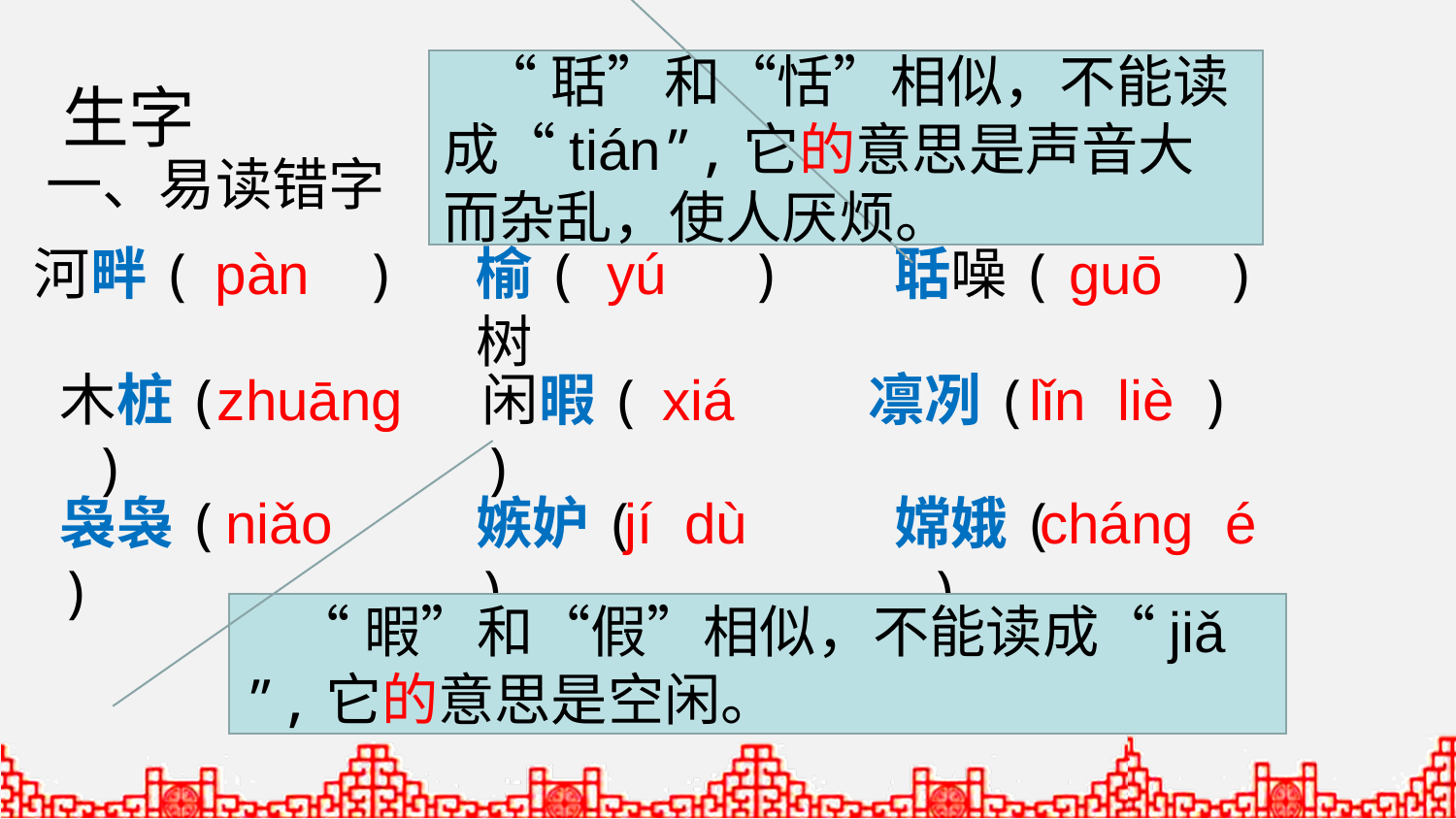

“聒”和“恬”相似，不能读成“tián”,它的意思是声音大而杂乱，使人厌烦。
生字
一、易读错字
河畔(     )
榆(     )树
聒噪(     )
pàn
yú
guō
木桩(       )
zhuāng
闲暇(     )
xiá
凛冽(     )
lǐn  liè
袅袅(     )
niǎo
嫉妒(     )
jí  dù
嫦娥(        )
cháng  é
    “暇”和“假”相似，不能读成“jiǎ ”,它的意思是空闲。